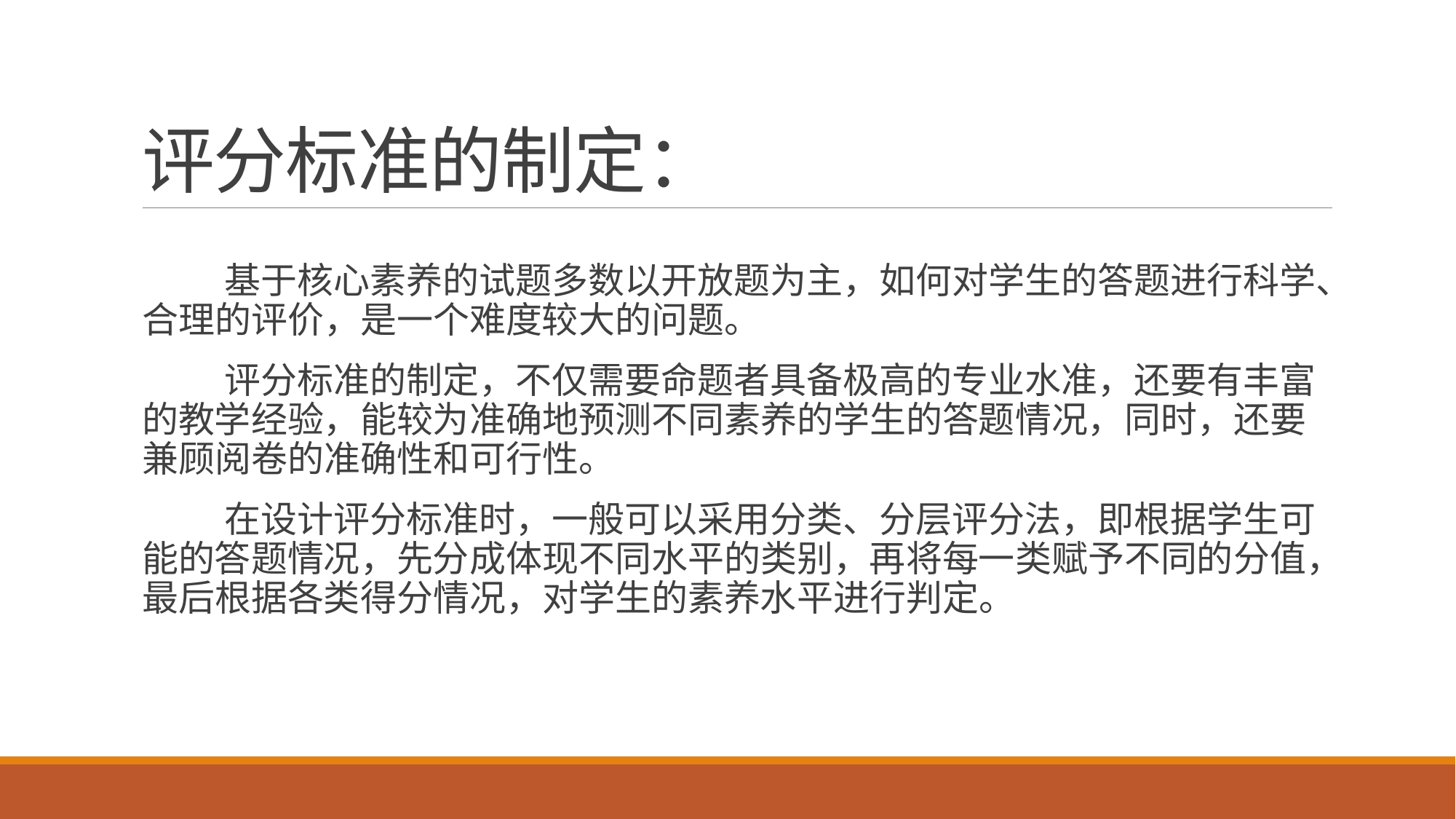

# 评分标准的制定：
         基于核心素养的试题多数以开放题为主，如何对学生的答题进行科学、合理的评价，是一个难度较大的问题。
         评分标准的制定，不仅需要命题者具备极高的专业水准，还要有丰富的教学经验，能较为准确地预测不同素养的学生的答题情况，同时，还要兼顾阅卷的准确性和可行性。
         在设计评分标准时，一般可以采用分类、分层评分法，即根据学生可能的答题情况，先分成体现不同水平的类别，再将每一类赋予不同的分值，最后根据各类得分情况，对学生的素养水平进行判定。